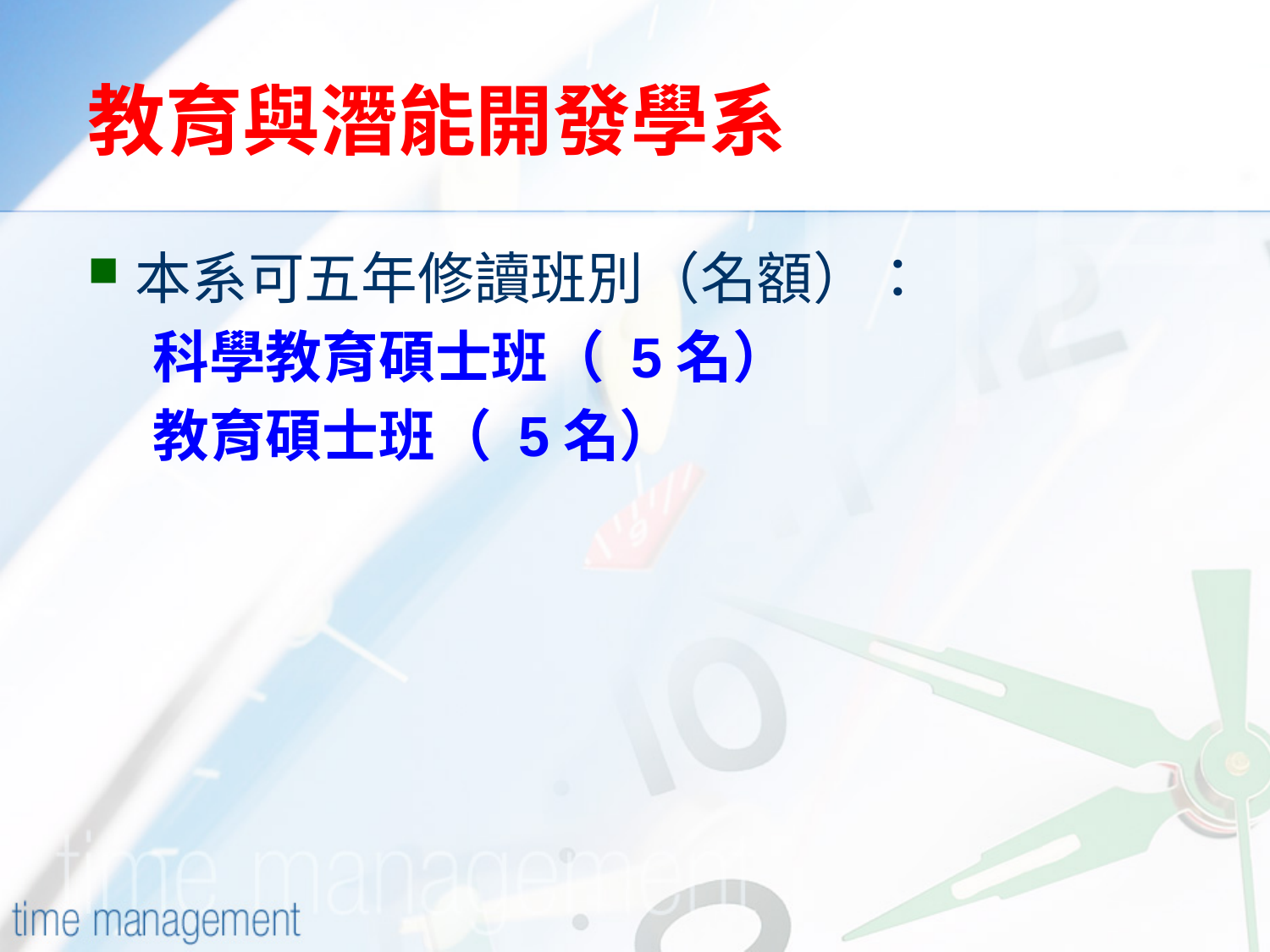

# 教育與潛能開發學系
本系可五年修讀班別（名額）：
    科學教育碩士班（ 5名）
    教育碩士班（ 5名）